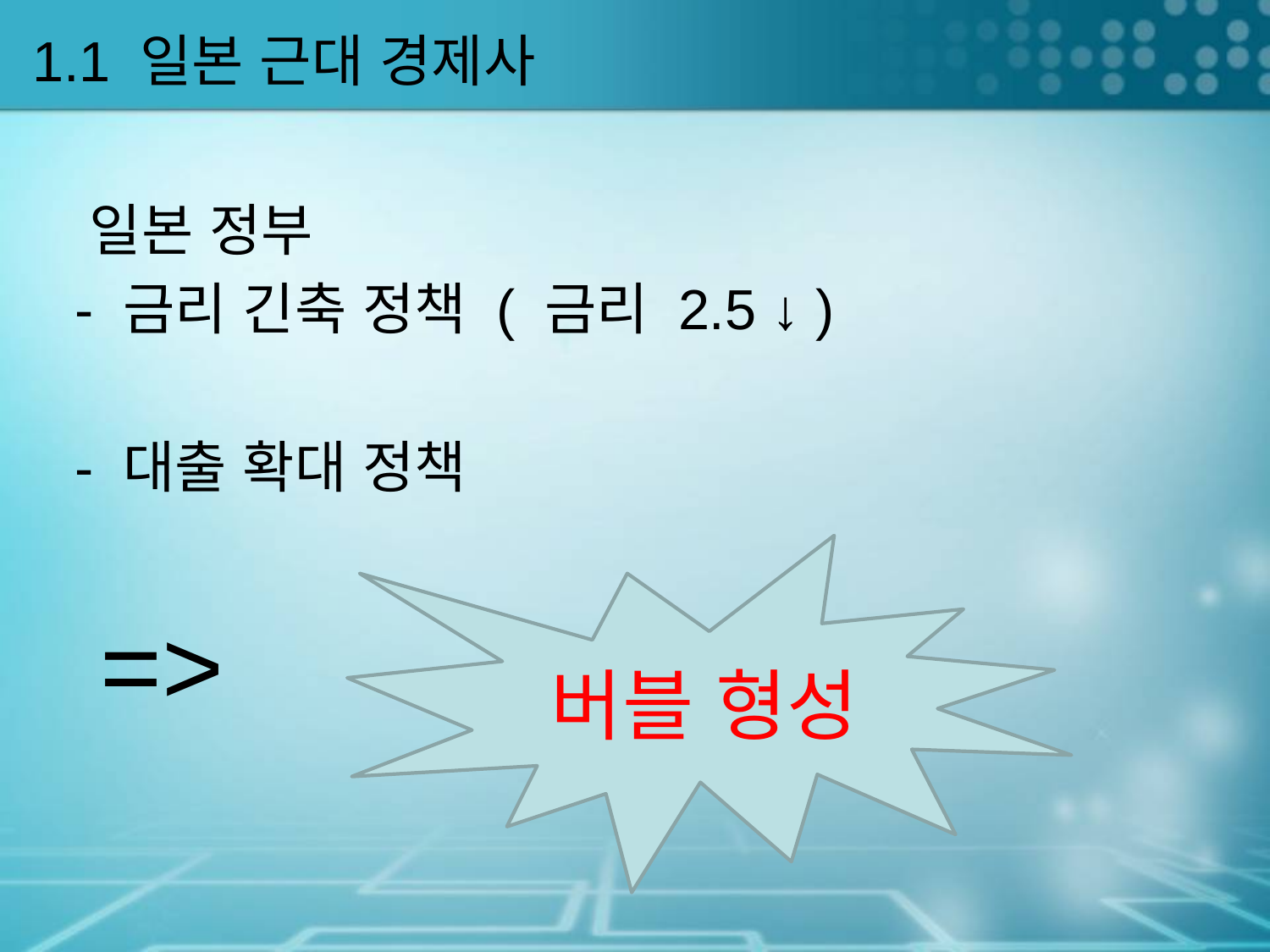

# 1.1 일본 근대 경제사

    일본 정부
    - 금리 긴축 정책 ( 금리 2.5 ↓ )

    - 대출 확대 정책

   =>
버블 형성